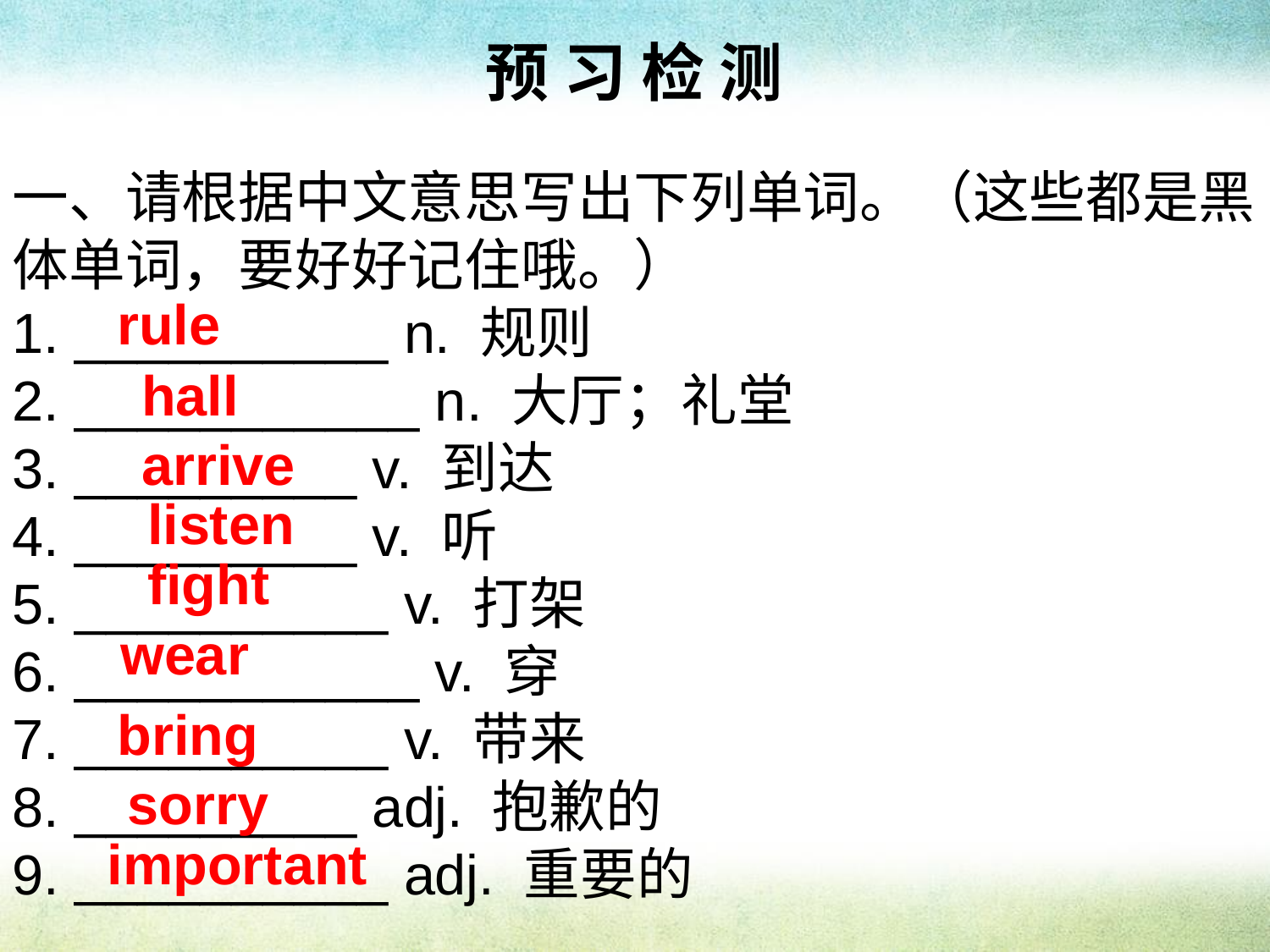

预 习 检 测
一、请根据中文意思写出下列单词。（这些都是黑体单词，要好好记住哦。）
1. __________ n. 规则
2. ___________ n. 大厅；礼堂
3. _________ v. 到达
4. _________ v. 听
5. __________ v. 打架
6. ___________ v. 穿
7. __________ v. 带来
8. _________ adj. 抱歉的
9. __________ adj. 重要的
rule
hall
arrive
listen
fight
wear
bring
sorry
important